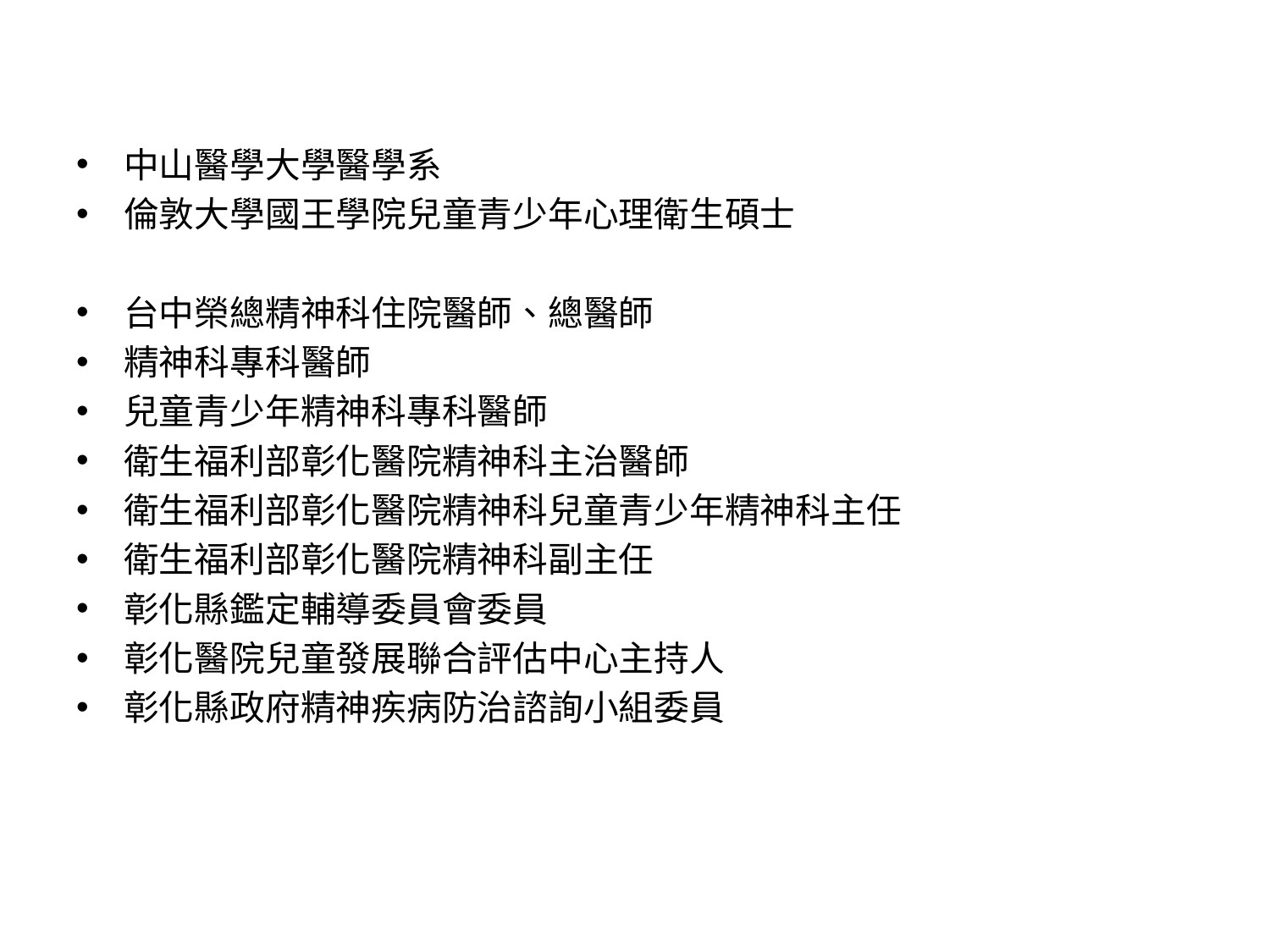

中山醫學大學醫學系
倫敦大學國王學院兒童青少年心理衛生碩士

台中榮總精神科住院醫師、總醫師
精神科專科醫師
兒童青少年精神科專科醫師
衛生福利部彰化醫院精神科主治醫師
衛生福利部彰化醫院精神科兒童青少年精神科主任
衛生福利部彰化醫院精神科副主任
彰化縣鑑定輔導委員會委員
彰化醫院兒童發展聯合評估中心主持人
彰化縣政府精神疾病防治諮詢小組委員